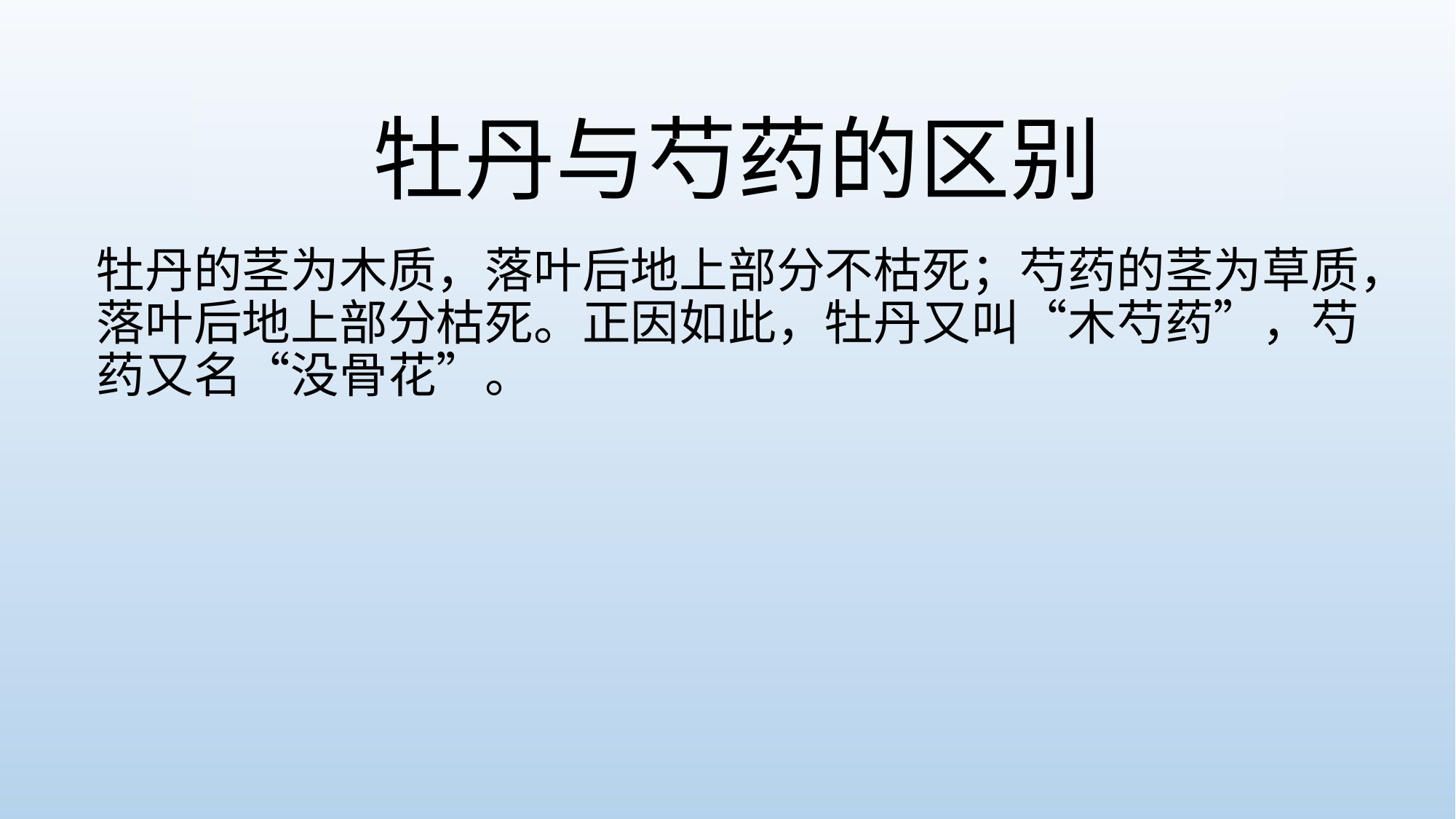

# 牡丹与芍药的区别
牡丹的茎为木质，落叶后地上部分不枯死；芍药的茎为草质，落叶后地上部分枯死。正因如此，牡丹又叫“木芍药”，芍药又名“没骨花”。